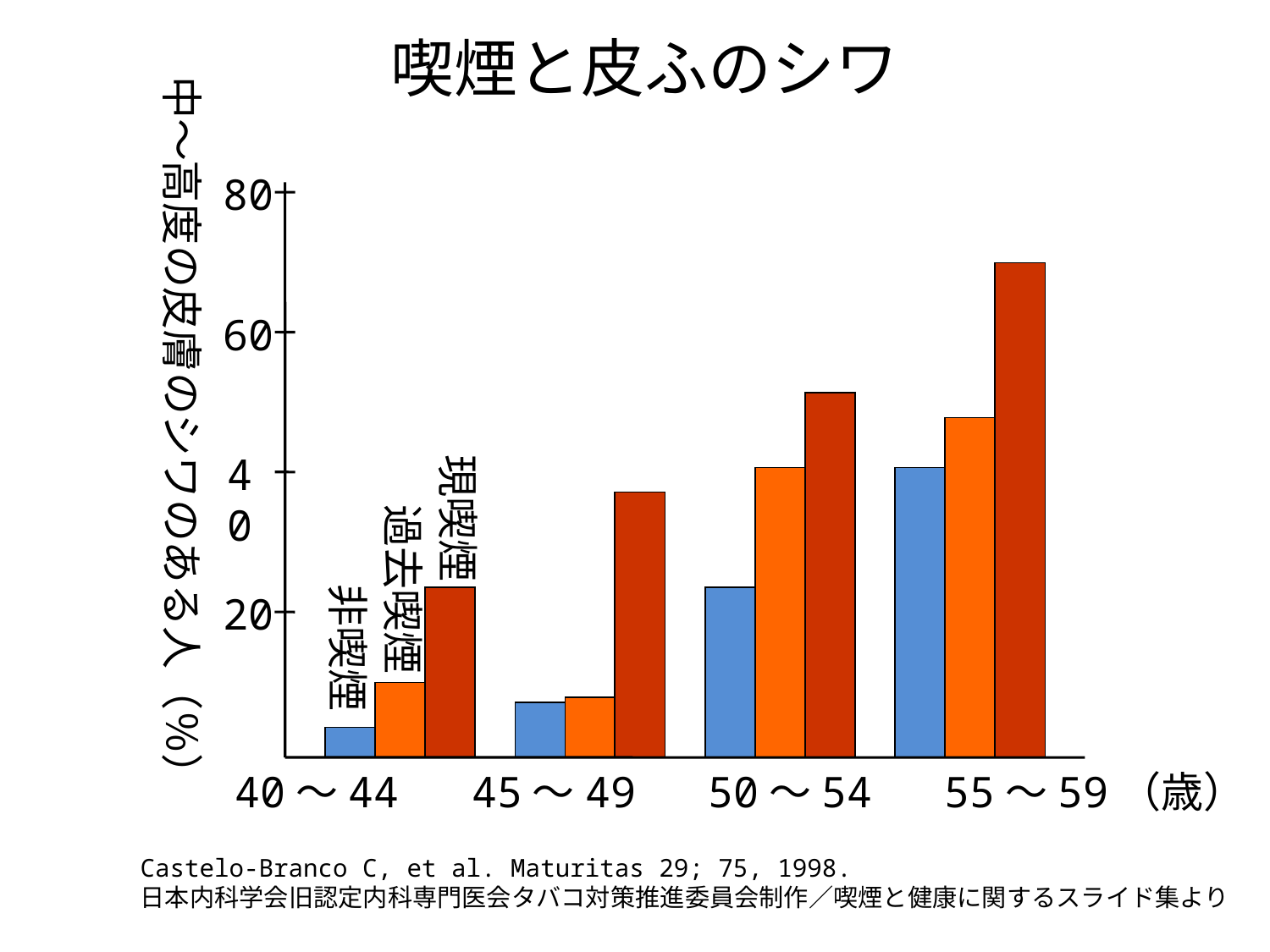

# 喫煙と皮ふのシワ
中～高度の皮膚のシワのある人（％）
80

60

40
現喫煙

過去喫煙

非喫煙
20

40～44　 45～49　 50～54　 55～59（歳）
Castelo-Branco C, et al. Maturitas 29; 75, 1998.
日本内科学会旧認定内科専門医会タバコ対策推進委員会制作／喫煙と健康に関するスライド集より